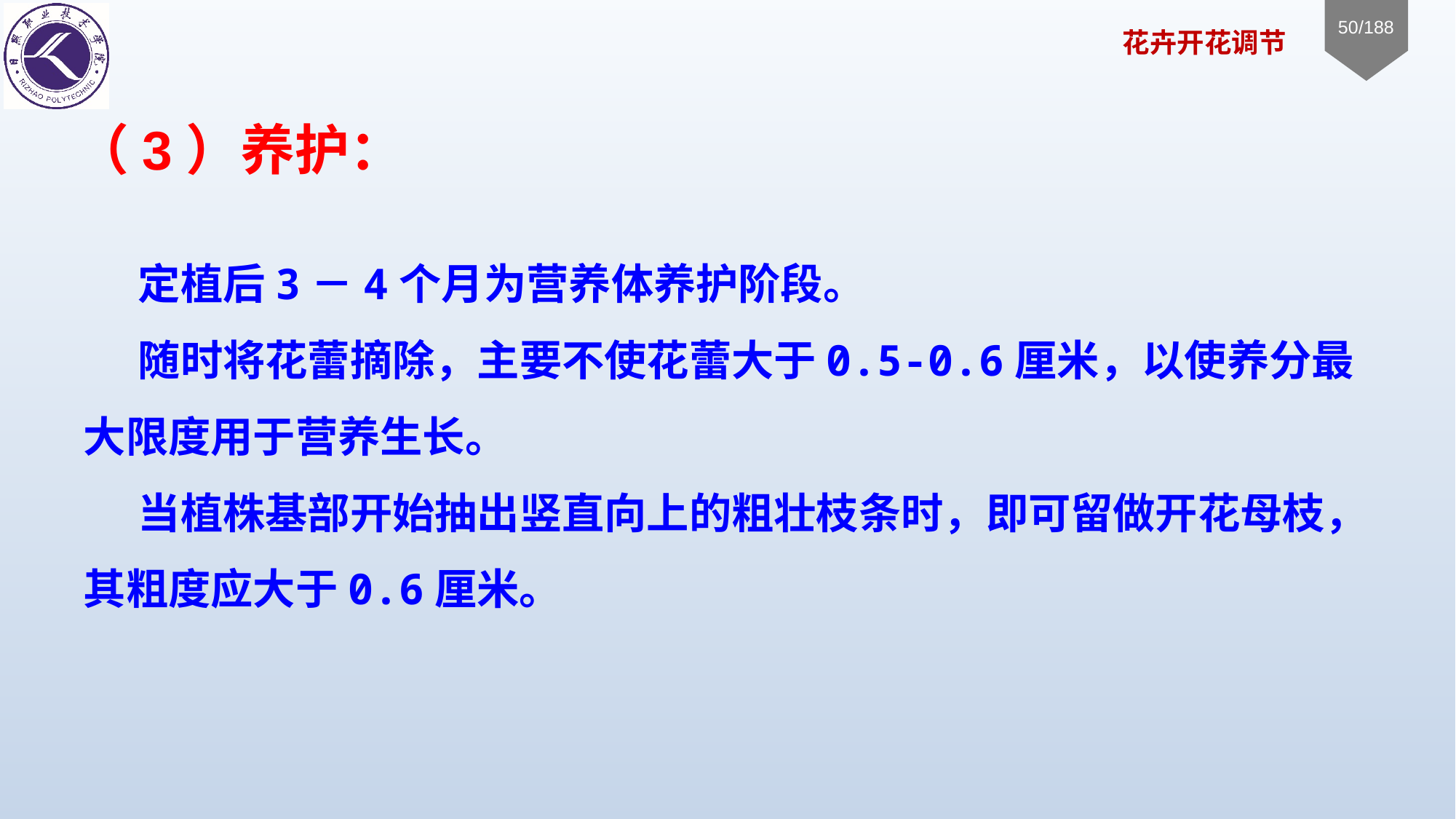

# （3）养护：
定植后3－4个月为营养体养护阶段。
随时将花蕾摘除，主要不使花蕾大于0.5-0.6厘米，以使养分最大限度用于营养生长。
当植株基部开始抽出竖直向上的粗壮枝条时，即可留做开花母枝，其粗度应大于0.6厘米。